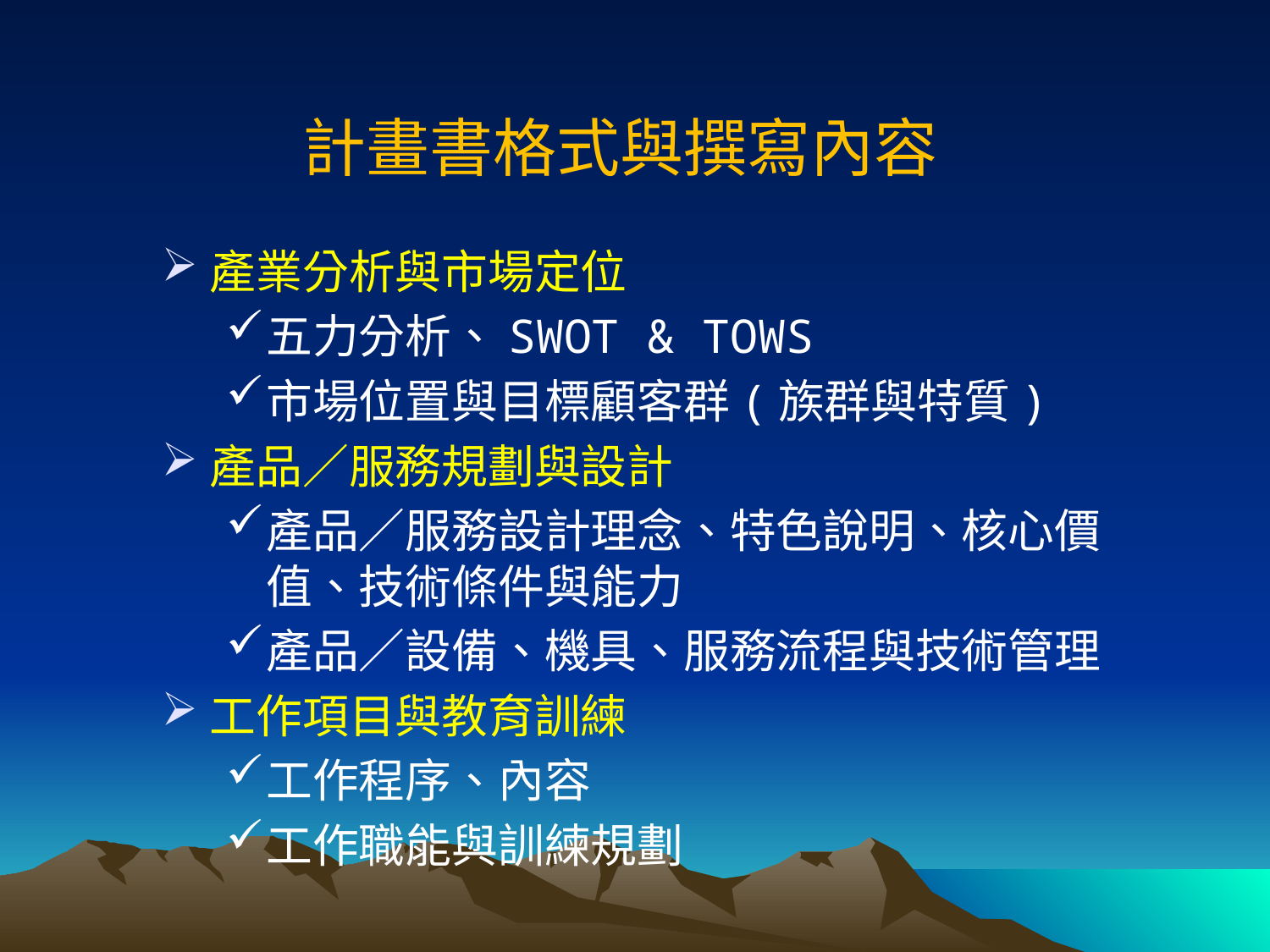

# 計畫書格式與撰寫內容
產業分析與市場定位
五力分析、SWOT & TOWS
市場位置與目標顧客群(族群與特質)
產品／服務規劃與設計
產品／服務設計理念、特色說明、核心價值、技術條件與能力
產品／設備、機具、服務流程與技術管理
工作項目與教育訓練
工作程序、內容
工作職能與訓練規劃